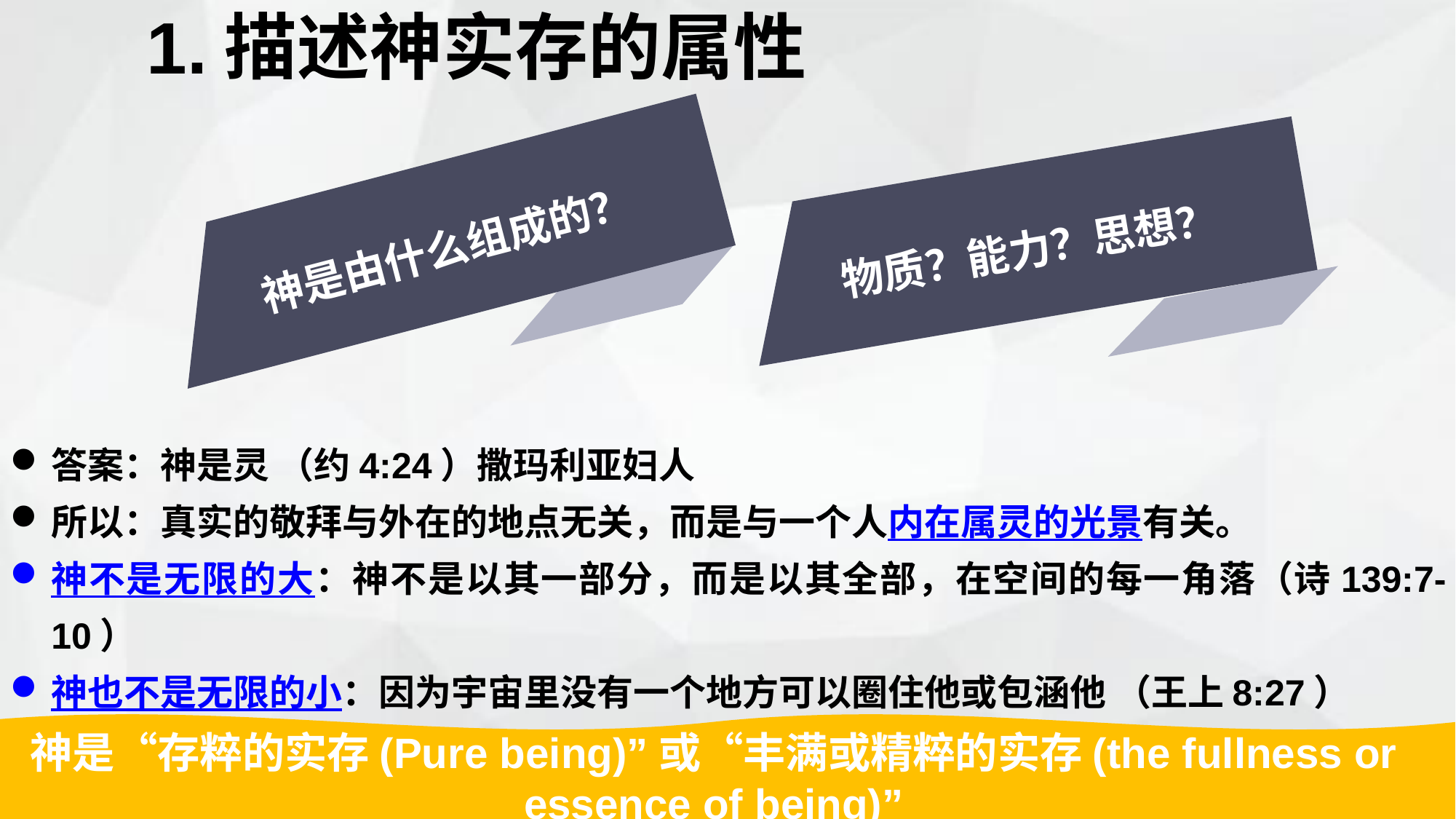

1.描述神实存的属性

神是由什么组成的？
物质？能力？思想？

答案：神是灵 （约4:24）撒玛利亚妇人
所以：真实的敬拜与外在的地点无关，而是与一个人内在属灵的光景有关。
神不是无限的大：神不是以其一部分，而是以其全部，在空间的每一角落（诗139:7-10）
神也不是无限的小：因为宇宙里没有一个地方可以圈住他或包涵他 （王上8:27）
所以：不要拜偶像（十戒：出20:4-6）, 忌邪的神，金牛犊

神是“存粹的实存(Pure being)”或“丰满或精粹的实存(the fullness or essence of being)”
10